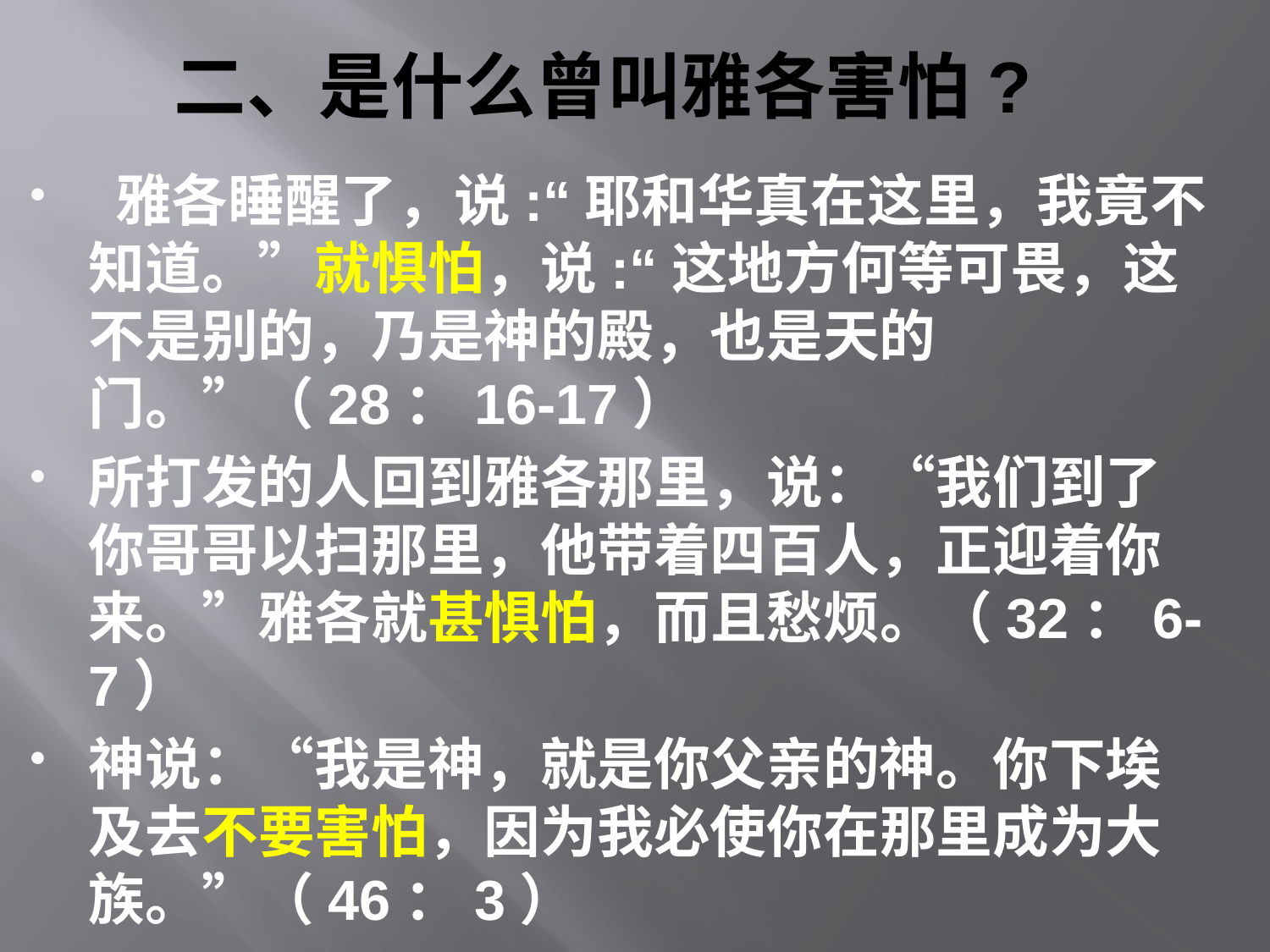

# 二、是什么曾叫雅各害怕?
 雅各睡醒了，说:“耶和华真在这里，我竟不知道。”就惧怕，说:“这地方何等可畏，这不是别的，乃是神的殿，也是天的门。”（28：16-17）
所打发的人回到雅各那里，说：“我们到了你哥哥以扫那里，他带着四百人，正迎着你来。”雅各就甚惧怕，而且愁烦。（32：6-7）
神说：“我是神，就是你父亲的神。你下埃及去不要害怕，因为我必使你在那里成为大族。”（46：3）